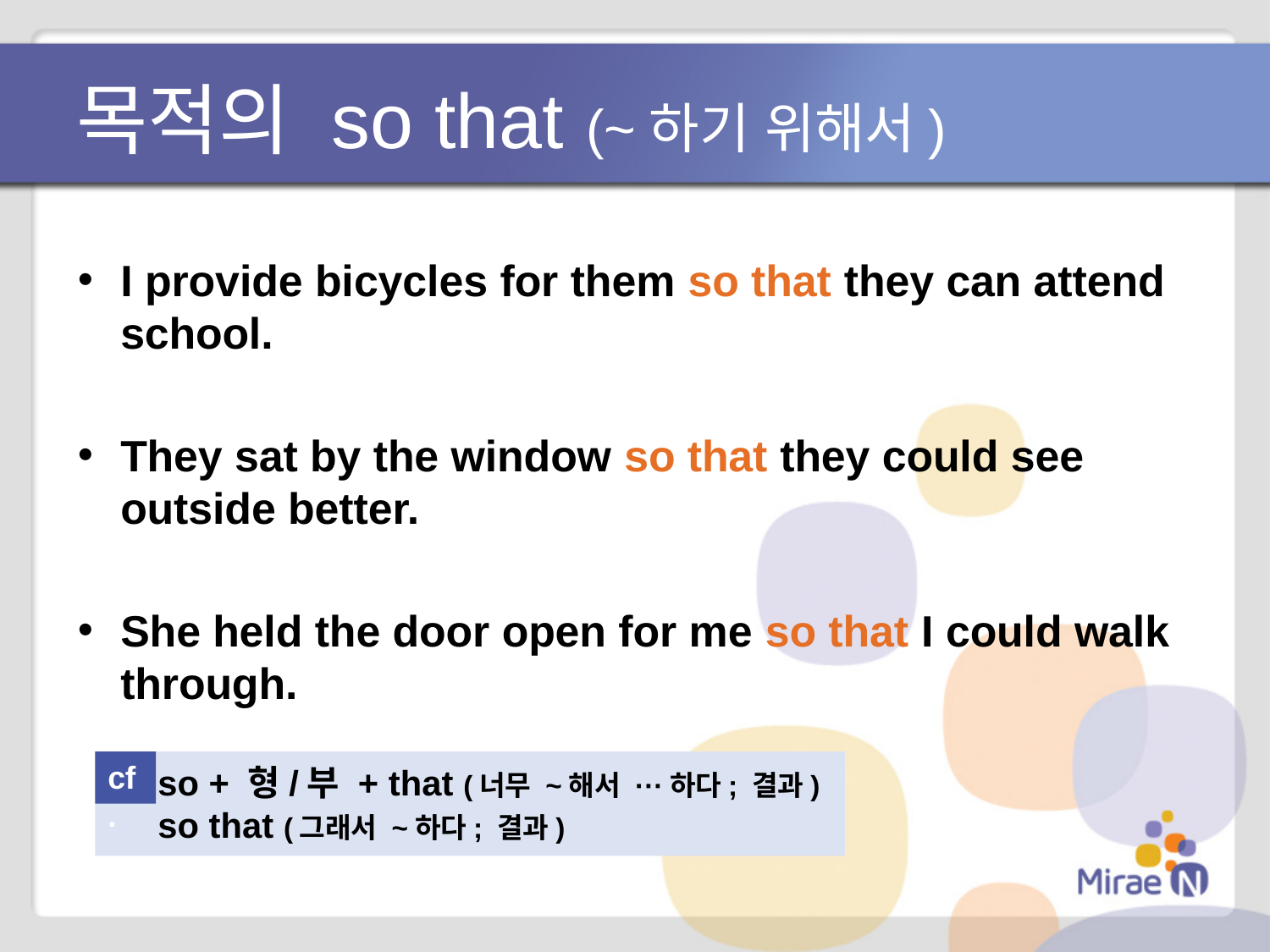

# 목적의 so that (~하기 위해서)
I provide bicycles for them so that they can attend school.

They sat by the window so that they could see outside better.

She held the door open for me so that I could walk through.

cf.
so + 형/부 + that (너무 ~해서 ···하다; 결과)
so that (그래서 ~하다; 결과)